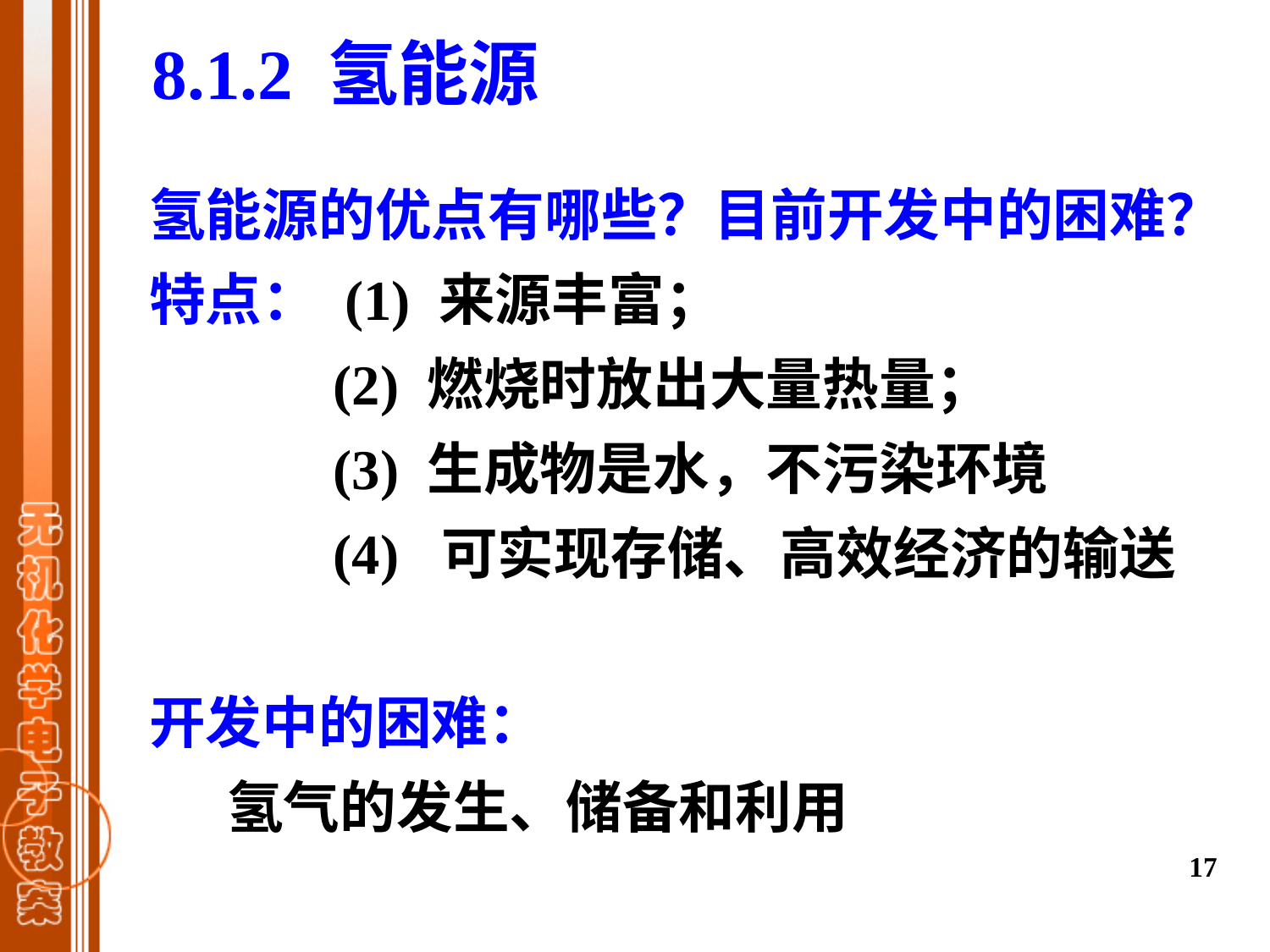

8.1.2 氢能源
氢能源的优点有哪些？目前开发中的困难？
特点： (1) 来源丰富；
             (2) 燃烧时放出大量热量；
             (3) 生成物是水，不污染环境
             (4)  可实现存储、高效经济的输送

开发中的困难：
     氢气的发生、储备和利用
17